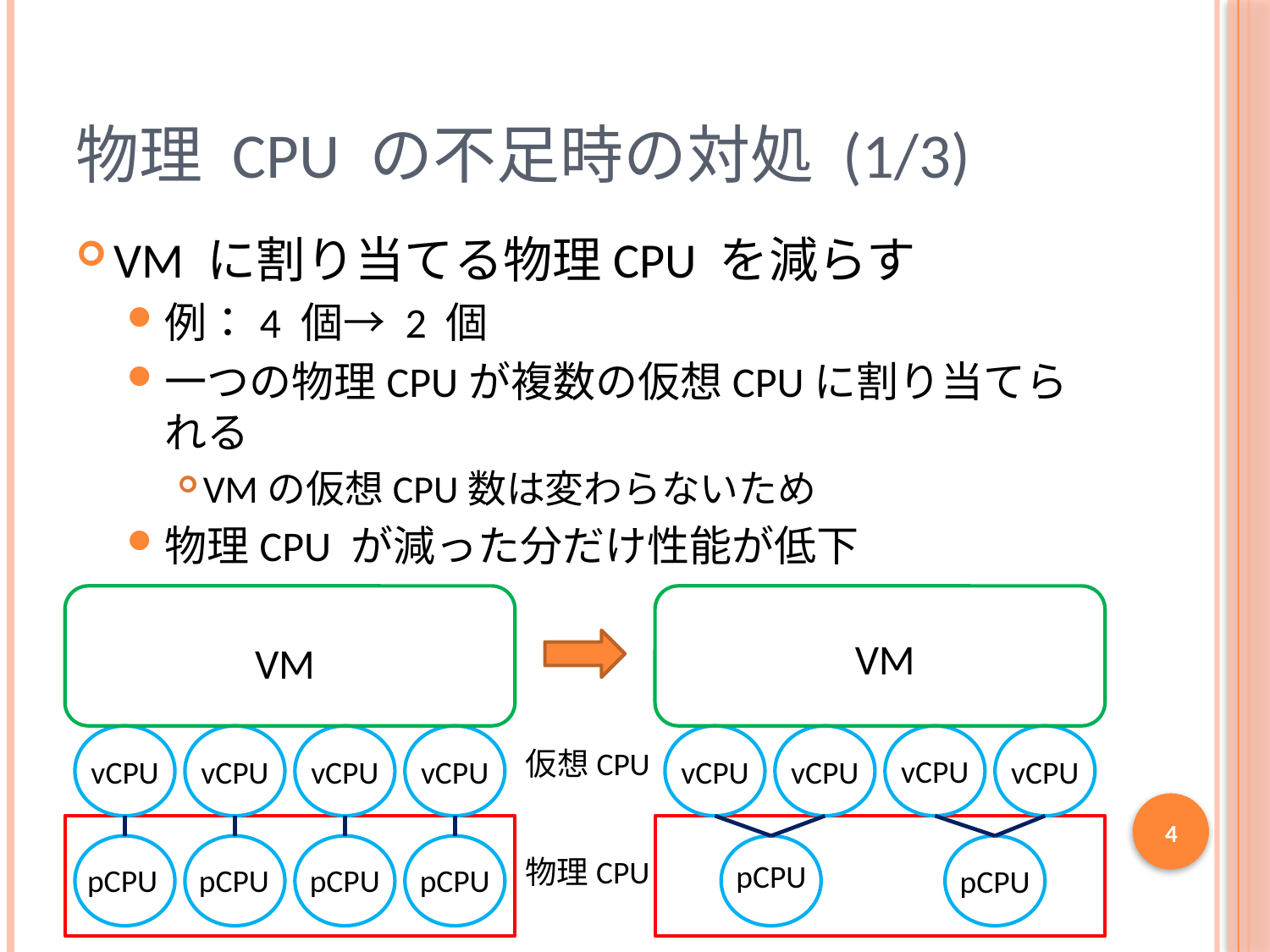

# 物理 CPU の不足時の対処 (1/3)
VM に割り当てる物理CPU を減らす
例：4 個→ 2 個
一つの物理CPUが複数の仮想CPUに割り当てられる
VMの仮想CPU数は変わらないため
物理CPU が減った分だけ性能が低下

VM
VM

仮想CPU
vCPU
vCPU
vCPU
vCPU
vCPU
vCPU
vCPU
vCPU
4

物理CPU
pCPU
pCPU
pCPU
pCPU
pCPU
pCPU